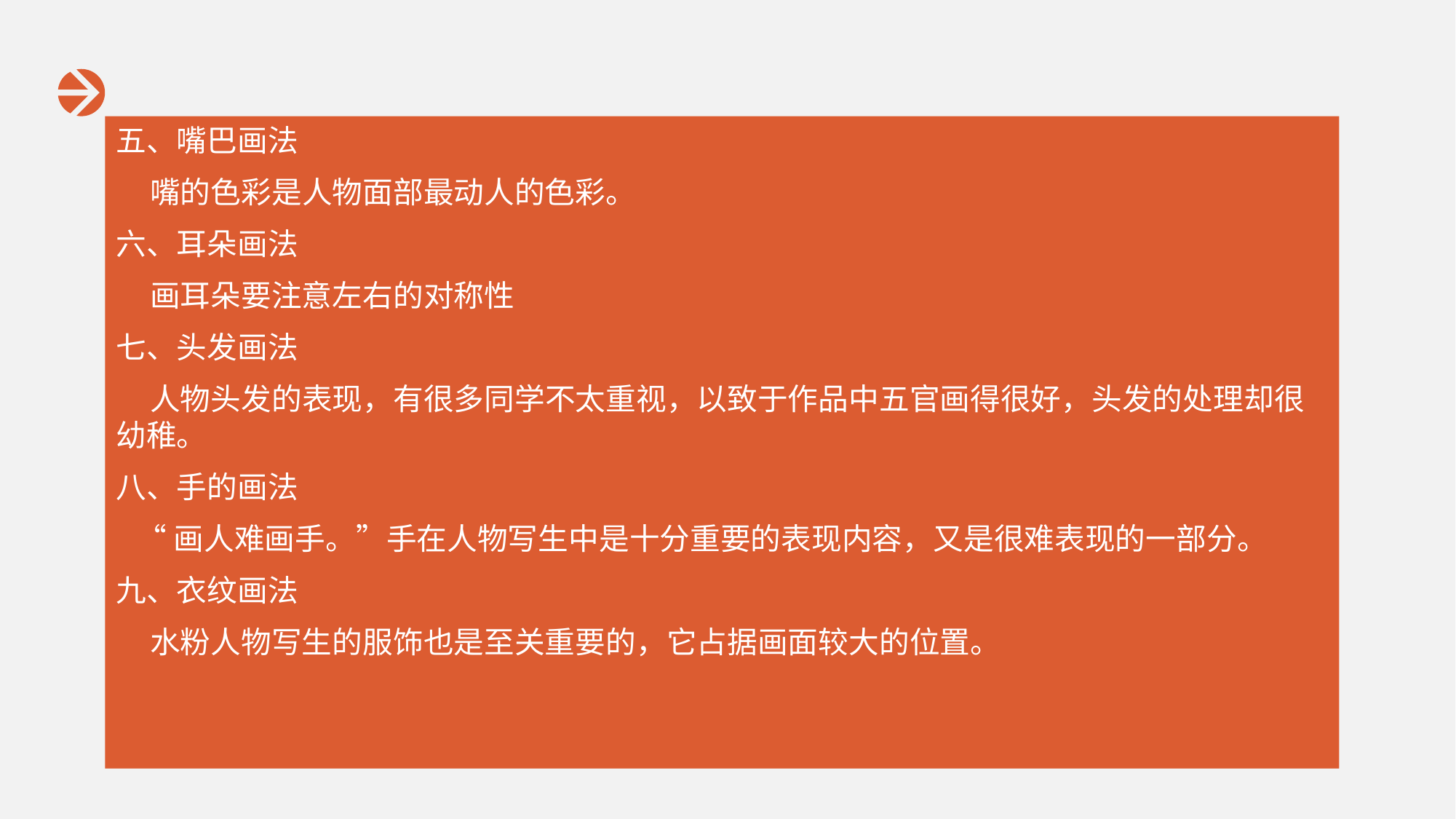

五、嘴巴画法
    嘴的色彩是人物面部最动人的色彩。
六、耳朵画法
    画耳朵要注意左右的对称性
七、头发画法
    人物头发的表现，有很多同学不太重视，以致于作品中五官画得很好，头发的处理却很幼稚。
八、手的画法
   “画人难画手。”手在人物写生中是十分重要的表现内容，又是很难表现的一部分。
九、衣纹画法
    水粉人物写生的服饰也是至关重要的，它占据画面较大的位置。